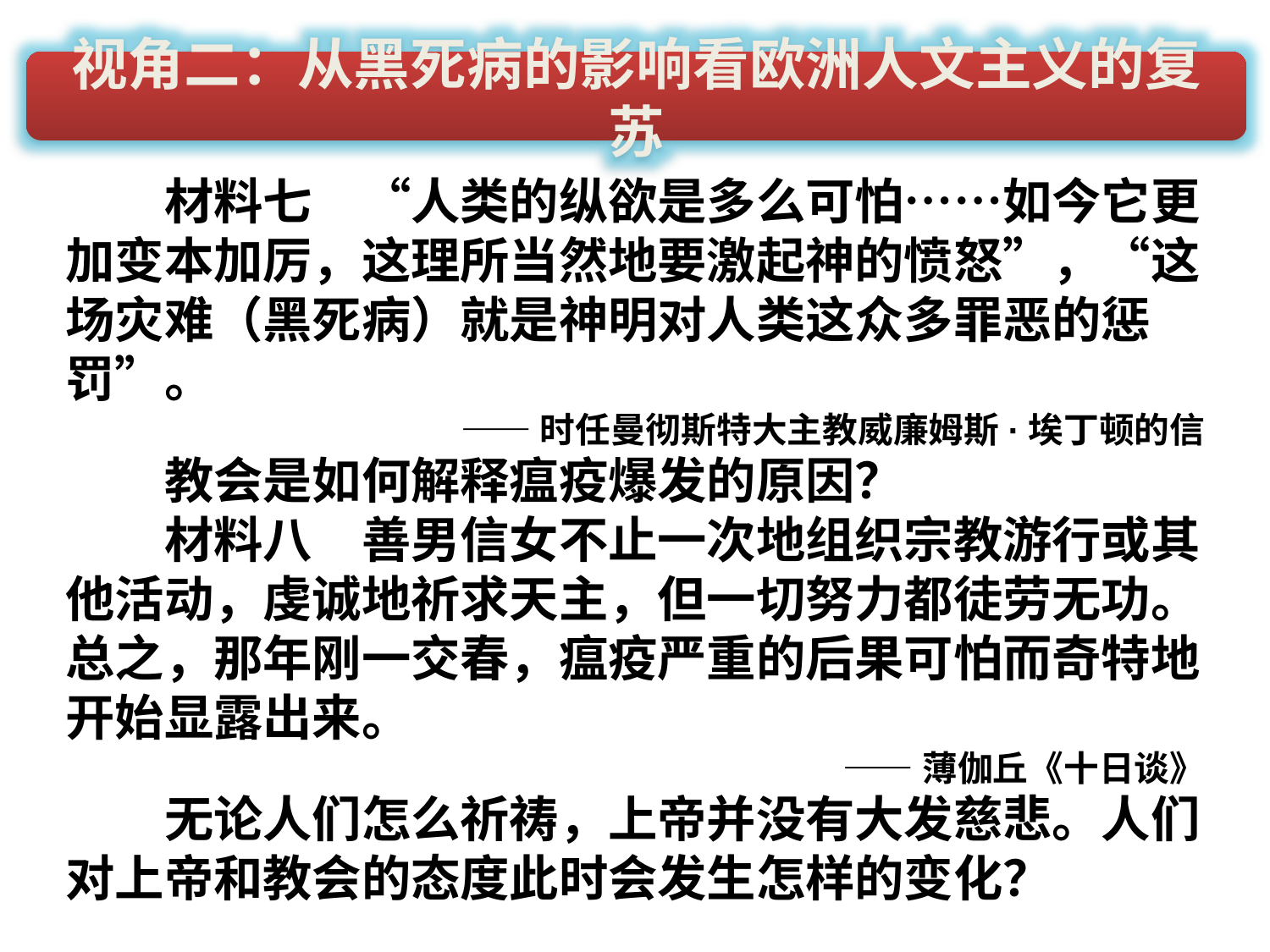

视角二：从黑死病的影响看欧洲人文主义的复苏
　　材料七　“人类的纵欲是多么可怕……如今它更加变本加厉，这理所当然地要激起神的愤怒”，“这场灾难（黑死病）就是神明对人类这众多罪恶的惩罚”。
——时任曼彻斯特大主教威廉姆斯·埃丁顿的信
　　教会是如何解释瘟疫爆发的原因？
　　材料八　善男信女不止一次地组织宗教游行或其他活动，虔诚地祈求天主，但一切努力都徒劳无功。总之，那年刚一交春，瘟疫严重的后果可怕而奇特地开始显露出来。
——薄伽丘《十日谈》
　　无论人们怎么祈祷，上帝并没有大发慈悲。人们对上帝和教会的态度此时会发生怎样的变化？